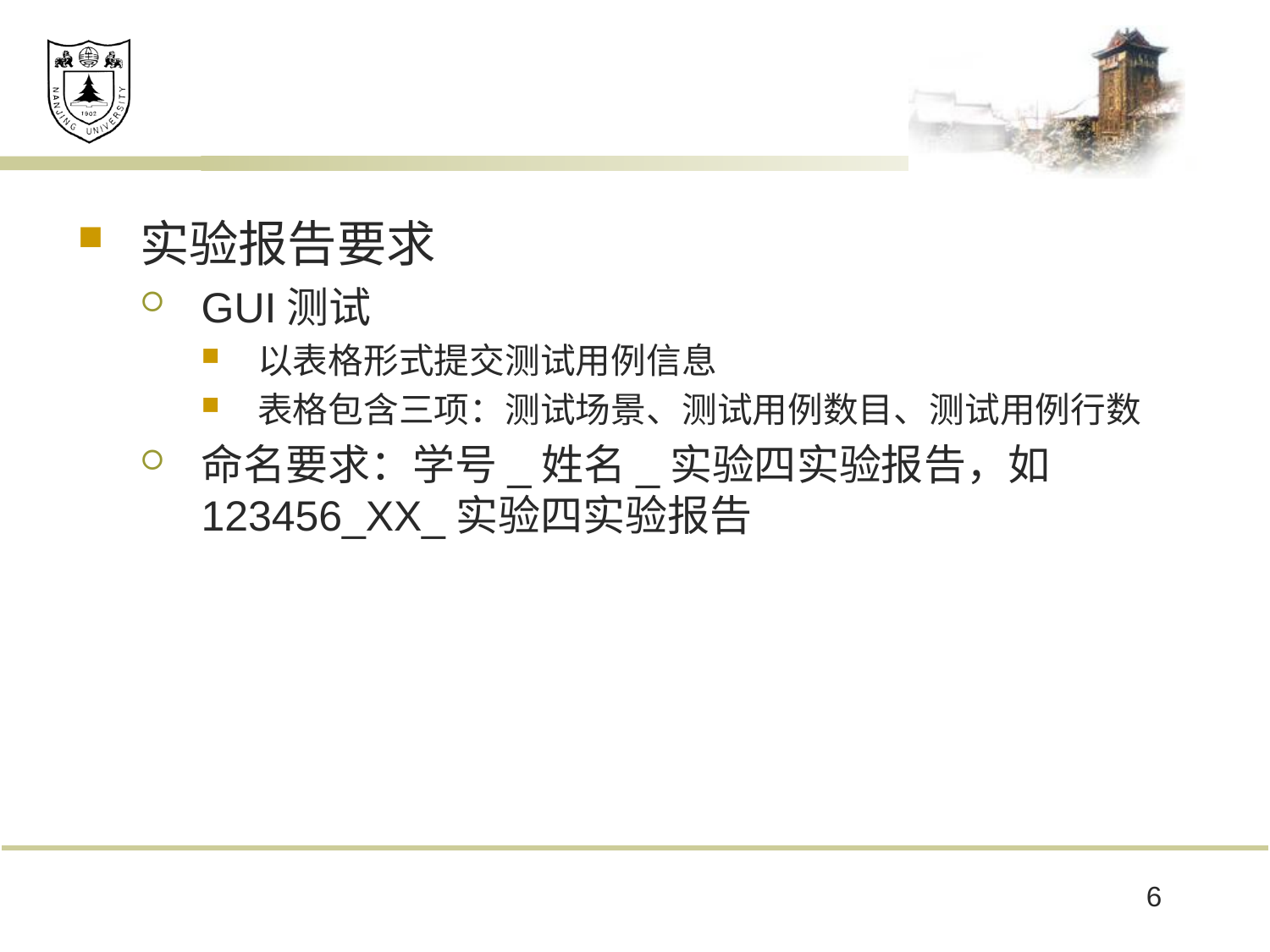

#
实验报告要求
GUI测试
以表格形式提交测试用例信息
表格包含三项：测试场景、测试用例数目、测试用例行数
命名要求：学号_姓名_实验四实验报告，如123456_XX_实验四实验报告
6